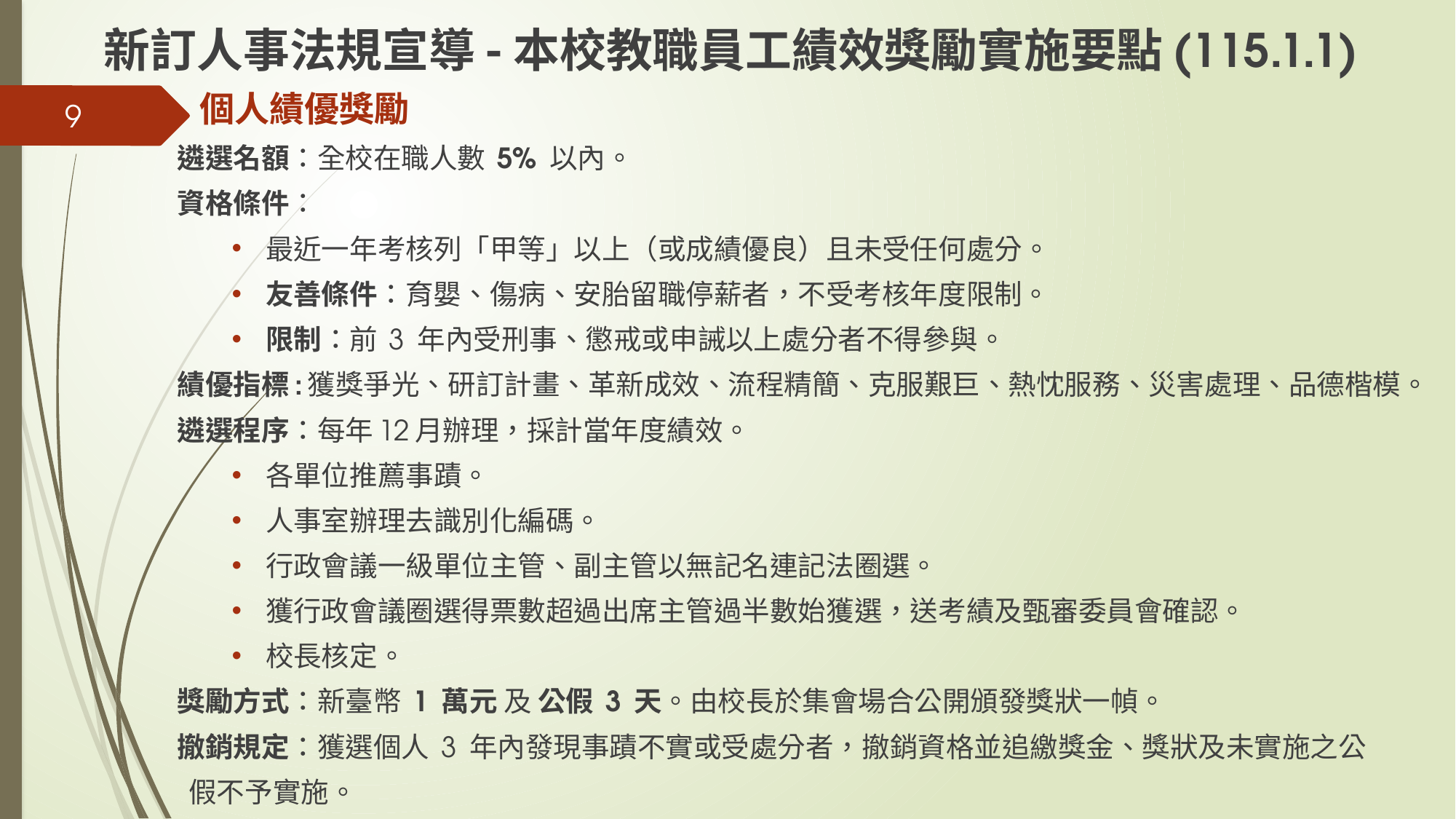

# 新訂人事法規宣導-本校教職員工績效獎勵實施要點(115.1.1)
  個人績優獎勵
遴選名額：全校在職人數 5% 以內。
資格條件：
最近一年考核列「甲等」以上（或成績優良）且未受任何處分。
友善條件：育嬰、傷病、安胎留職停薪者，不受考核年度限制。
限制：前 3 年內受刑事、懲戒或申誡以上處分者不得參與。
績優指標:獲獎爭光、研訂計畫、革新成效、流程精簡、克服艱巨、熱忱服務、災害處理、品德楷模。
遴選程序：每年12月辦理，採計當年度績效。
各單位推薦事蹟。
人事室辦理去識別化編碼。
行政會議一級單位主管、副主管以無記名連記法圈選。
獲行政會議圈選得票數超過出席主管過半數始獲選，送考績及甄審委員會確認。
校長核定。
獎勵方式：新臺幣 1 萬元 及 公假 3 天。由校長於集會場合公開頒發獎狀一幀。
撤銷規定：獲選個人 3 年內發現事蹟不實或受處分者，撤銷資格並追繳獎金、獎狀及未實施之公
 假不予實施。

9